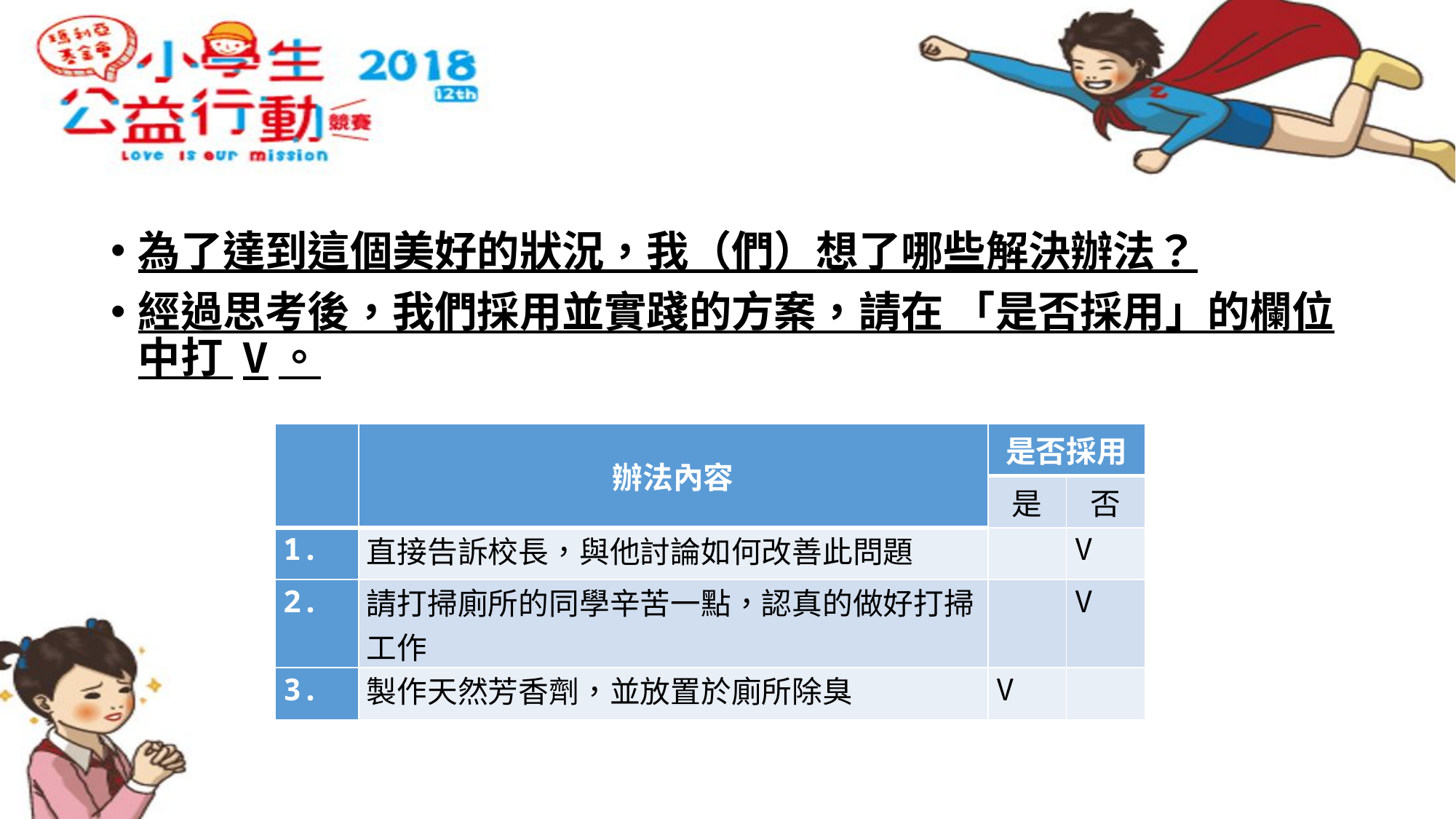

#
為了達到這個美好的狀況，我（們）想了哪些解決辦法？
經過思考後，我們採用並實踐的方案，請在 「是否採用」的欄位中打 V。

|  | 辦法內容 | 是否採用 |  |
| --- | --- | --- | --- |
|  |  | 是 | 否 |
| 1. | 直接告訴校長，與他討論如何改善此問題 |  | V |
| 2. | 請打掃廁所的同學辛苦一點，認真的做好打掃工作 |  | V |
| 3. | 製作天然芳香劑，並放置於廁所除臭 | V |  |